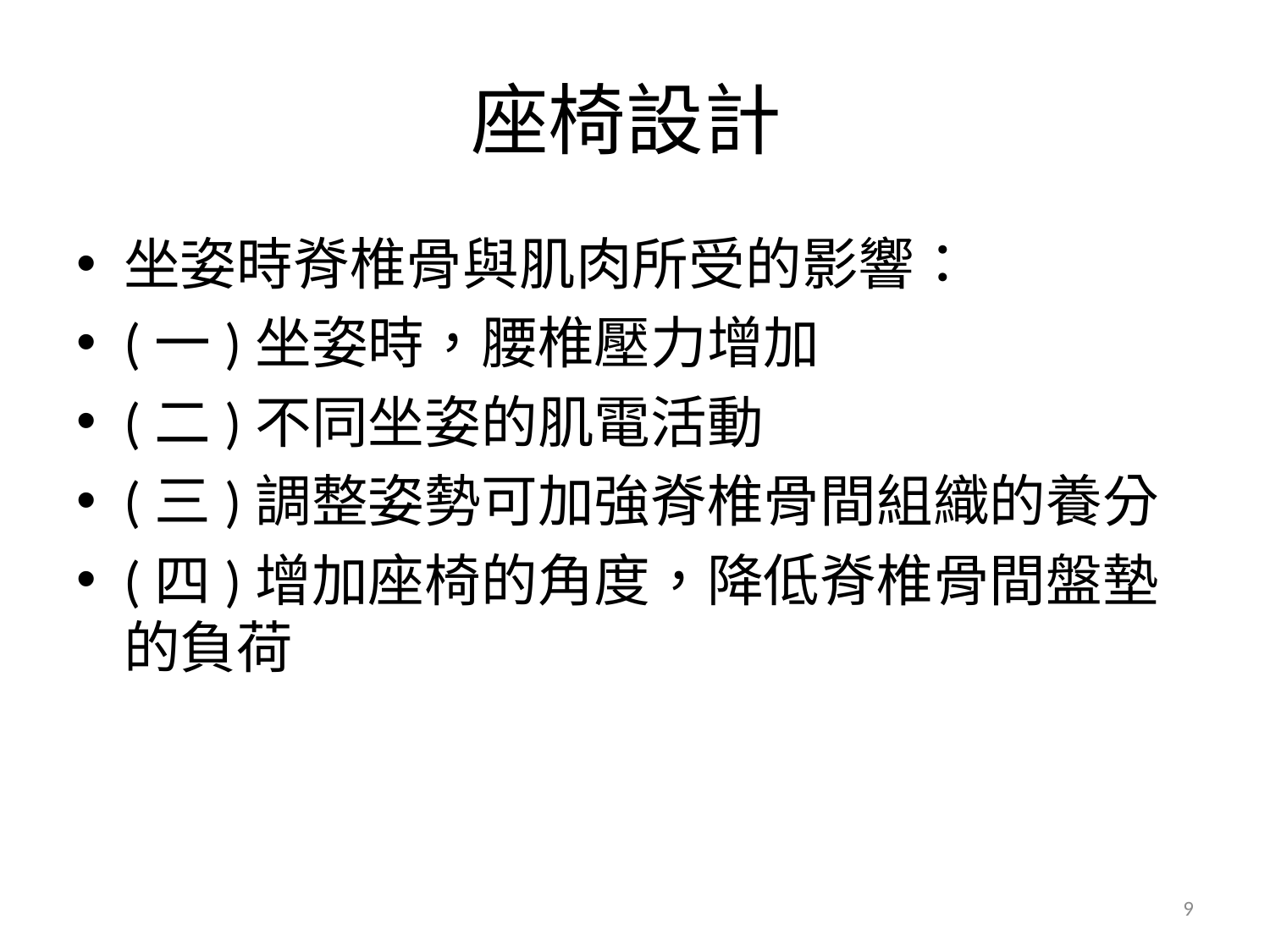

# 座椅設計
坐姿時脊椎骨與肌肉所受的影響：
(一)坐姿時，腰椎壓力增加
(二)不同坐姿的肌電活動
(三)調整姿勢可加強脊椎骨間組織的養分
(四)增加座椅的角度，降低脊椎骨間盤墊的負荷

9